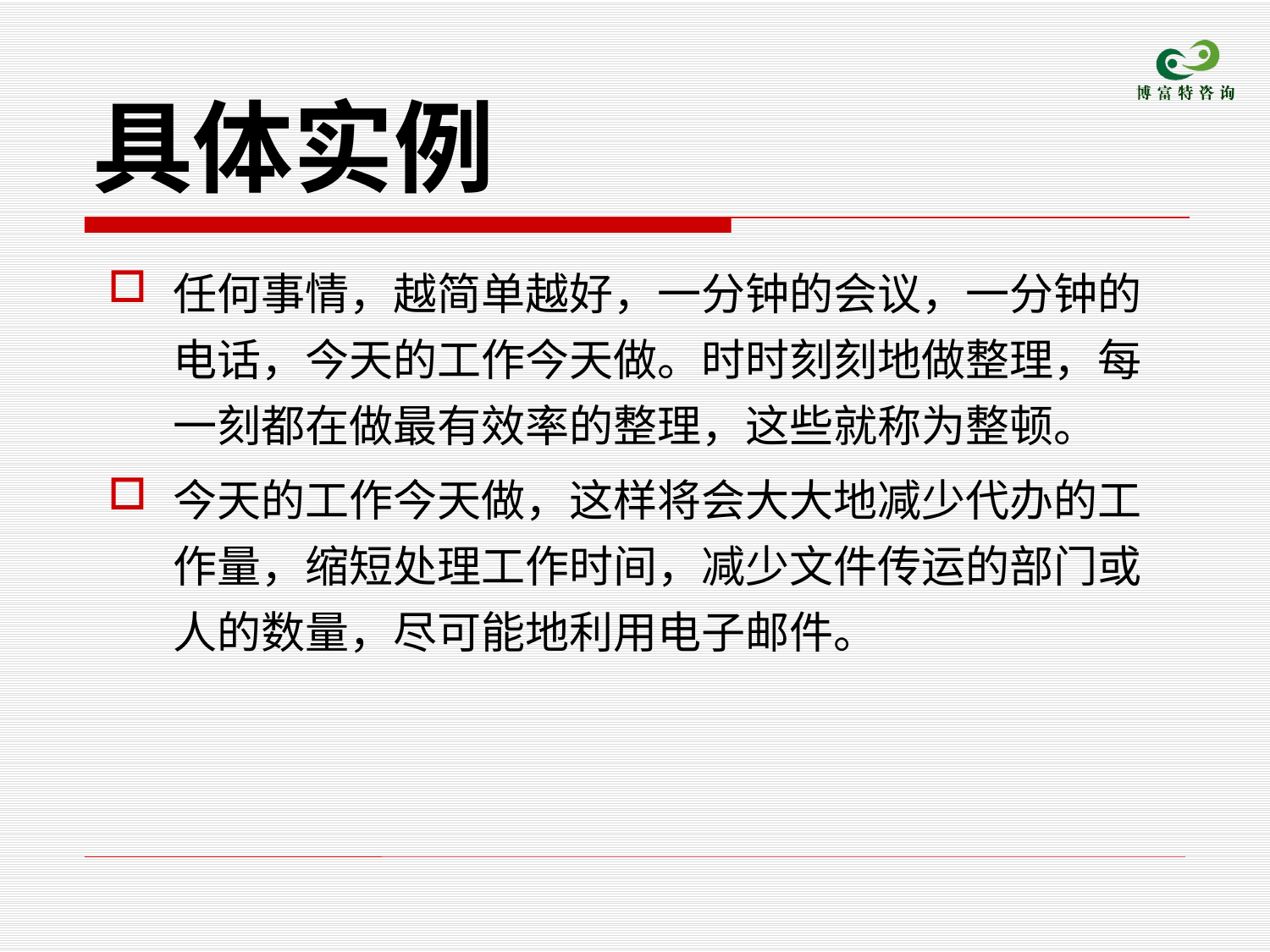

# 具体实例
任何事情，越简单越好，一分钟的会议，一分钟的电话，今天的工作今天做。时时刻刻地做整理，每一刻都在做最有效率的整理，这些就称为整顿。
今天的工作今天做，这样将会大大地减少代办的工作量，缩短处理工作时间，减少文件传运的部门或人的数量，尽可能地利用电子邮件。

166